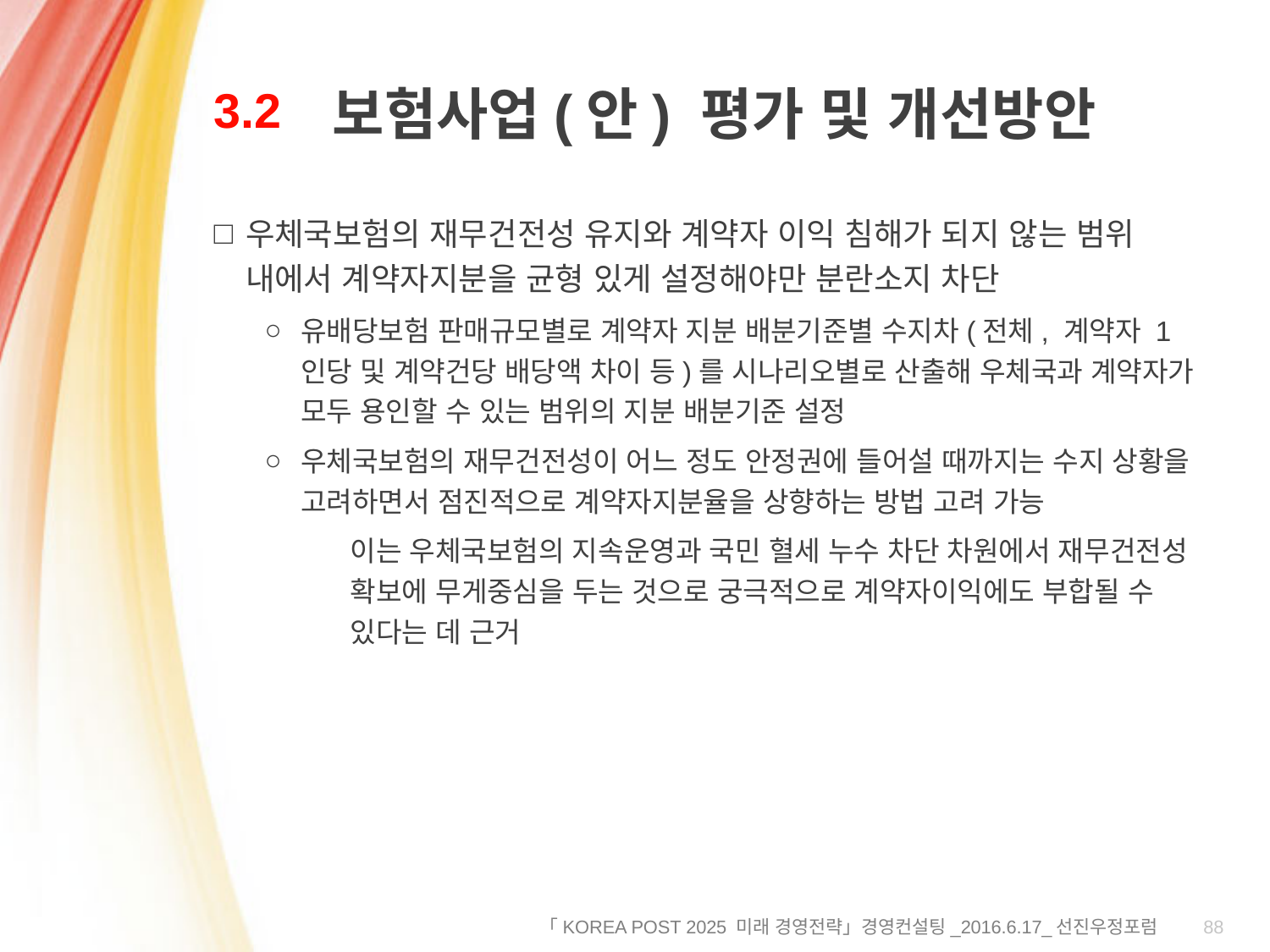

# 3.2
보험사업(안) 평가 및 개선방안
우체국보험의 재무건전성 유지와 계약자 이익 침해가 되지 않는 범위 내에서 계약자지분을 균형 있게 설정해야만 분란소지 차단
유배당보험 판매규모별로 계약자 지분 배분기준별 수지차(전체, 계약자 1인당 및 계약건당 배당액 차이 등)를 시나리오별로 산출해 우체국과 계약자가 모두 용인할 수 있는 범위의 지분 배분기준 설정
우체국보험의 재무건전성이 어느 정도 안정권에 들어설 때까지는 수지 상황을 고려하면서 점진적으로 계약자지분율을 상향하는 방법 고려 가능
이는 우체국보험의 지속운영과 국민 혈세 누수 차단 차원에서 재무건전성 확보에 무게중심을 두는 것으로 궁극적으로 계약자이익에도 부합될 수 있다는 데 근거
88